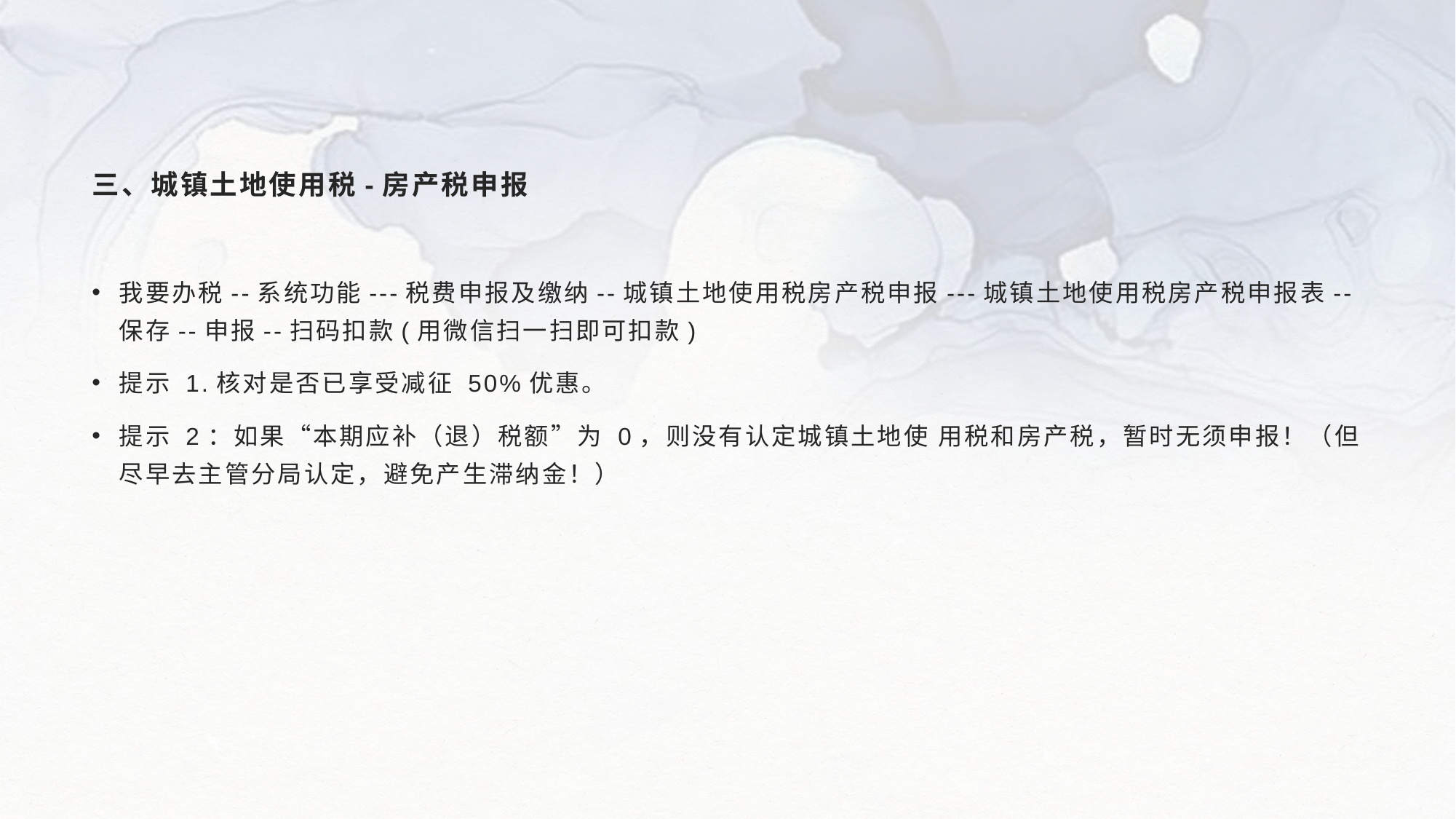

三、城镇土地使用税-房产税申报

我要办税--系统功能---税费申报及缴纳--城镇土地使用税房产税申报---城镇土地使用税房产税申报表--保存--申报--扫码扣款(用微信扫一扫即可扣款)
提示 1.核对是否已享受减征 50%优惠。
提示 2：如果“本期应补（退）税额”为 0，则没有认定城镇土地使 用税和房产税，暂时无须申报！（但尽早去主管分局认定，避免产生滞纳金！）